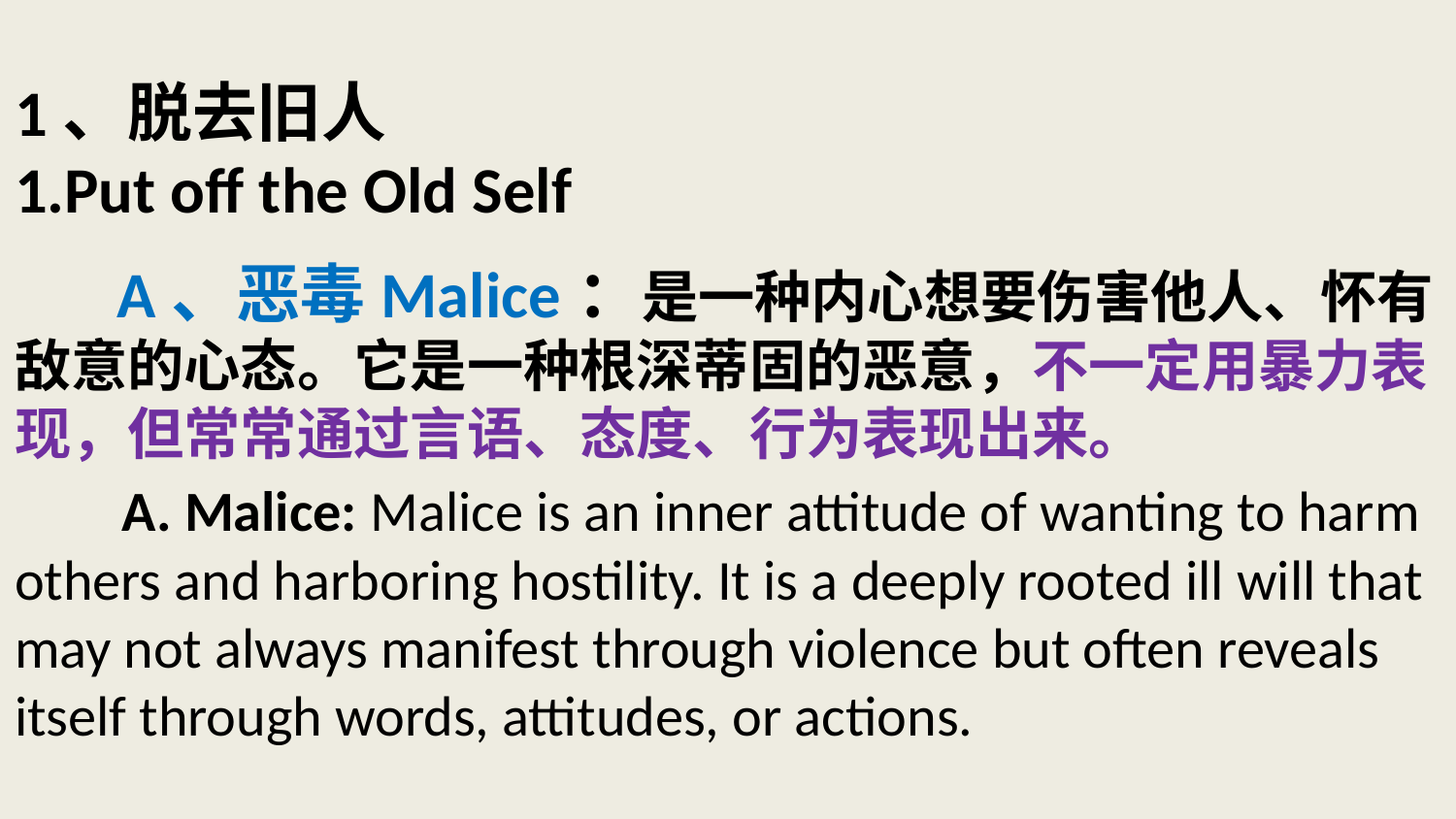

# 1、脱去旧人 1.Put off the Old Self A、恶毒Malice：是一种内心想要伤害他人、怀有敌意的心态。它是一种根深蒂固的恶意，不一定用暴力表现，但常常通过言语、态度、行为表现出来。 A. Malice: Malice is an inner attitude of wanting to harm others and harboring hostility. It is a deeply rooted ill will that may not always manifest through violence but often reveals itself through words, attitudes, or actions.